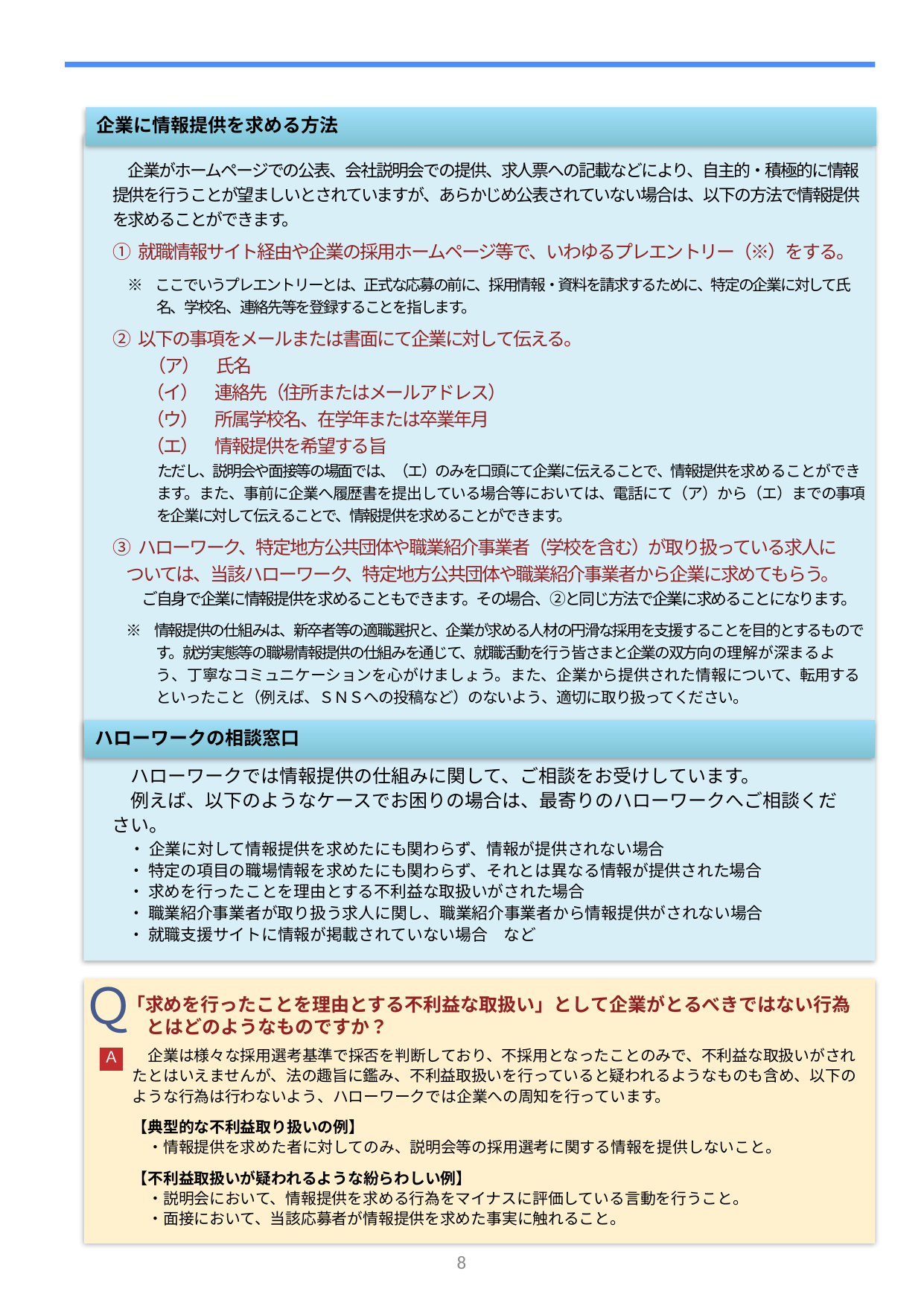

企業に情報提供を求める方法

　企業がホームページでの公表、会社説明会での提供、求人票への記載などにより、自主的・積極的に情報提供を行うことが望ましいとされていますが、あらかじめ公表されていない場合は、以下の方法で情報提供を求めることができます。

① 就職情報サイト経由や企業の採用ホームページ等で、いわゆるプレエントリー（※）をする。

　※　ここでいうプレエントリーとは、正式な応募の前に、採用情報・資料を請求するために、特定の企業に対して氏名、学校名、連絡先等を登録することを指します。

② 以下の事項をメールまたは書面にて企業に対して伝える。
　　（ア）　氏名
　　（イ）　連絡先（住所またはメールアドレス）
　　（ウ）　所属学校名、在学年または卒業年月
　　（エ）　情報提供を希望する旨
　　　ただし、説明会や面接等の場面では、（エ）のみを口頭にて企業に伝えることで、情報提供を求めることができます。また、事前に企業へ履歴書を提出している場合等においては、電話にて（ア）から（エ）までの事項を企業に対して伝えることで、情報提供を求めることができます。

③ ハローワーク、特定地方公共団体や職業紹介事業者（学校を含む）が取り扱っている求人に
   ついては、当該ハローワーク、特定地方公共団体や職業紹介事業者から企業に求めてもらう。
　　ご自身で企業に情報提供を求めることもできます。その場合、②と同じ方法で企業に求めることになります。

　※　情報提供の仕組みは、新卒者等の適職選択と、企業が求める人材の円滑な採用を支援することを目的とするものです。就労実態等の職場情報提供の仕組みを通じて、就職活動を行う皆さまと企業の双方向の理解が深まるよう、丁寧なコミュニケーションを心がけましょう。また、企業から提供された情報について、転用するといったこと（例えば、ＳＮＳへの投稿など）のないよう、適切に取り扱ってください。
ハローワークの相談窓口
　ハローワークでは情報提供の仕組みに関して、ご相談をお受けしています。
　例えば、以下のようなケースでお困りの場合は、最寄りのハローワークへご相談ください。
　・ 企業に対して情報提供を求めたにも関わらず、情報が提供されない場合
　・ 特定の項目の職場情報を求めたにも関わらず、それとは異なる情報が提供された場合
　・ 求めを行ったことを理由とする不利益な取扱いがされた場合
　・ 職業紹介事業者が取り扱う求人に関し、職業紹介事業者から情報提供がされない場合
　・ 就職支援サイトに情報が掲載されていない場合　など
Ｑ

   「求めを行ったことを理由とする不利益な取扱い」として企業がとるべきではない行為
　　とはどのようなものですか？

　企業は様々な採用選考基準で採否を判断しており、不採用となったことのみで、不利益な取扱いがされ
たとはいえませんが、法の趣旨に鑑み、不利益取扱いを行っていると疑われるようなものも含め、以下の
ような行為は行わないよう、ハローワークでは企業への周知を行っています。

【典型的な不利益取り扱いの例】
　・情報提供を求めた者に対してのみ、説明会等の採用選考に関する情報を提供しないこと。

【不利益取扱いが疑われるような紛らわしい例】
　・説明会において、情報提供を求める行為をマイナスに評価している言動を行うこと。
　・面接において、当該応募者が情報提供を求めた事実に触れること。
Ａ
8